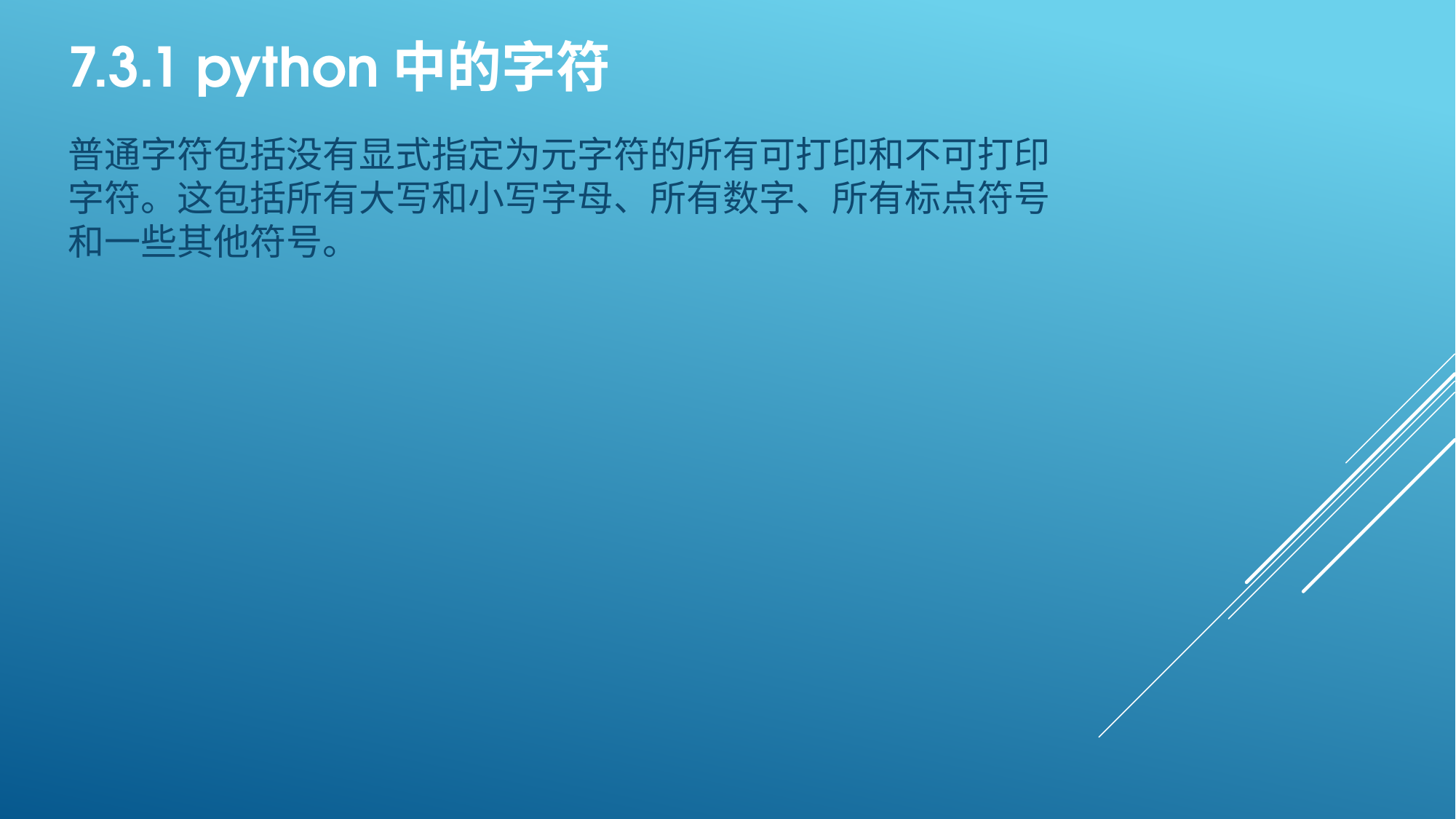

# 7.3.1 python中的字符
普通字符包括没有显式指定为元字符的所有可打印和不可打印字符。这包括所有大写和小写字母、所有数字、所有标点符号和一些其他符号。